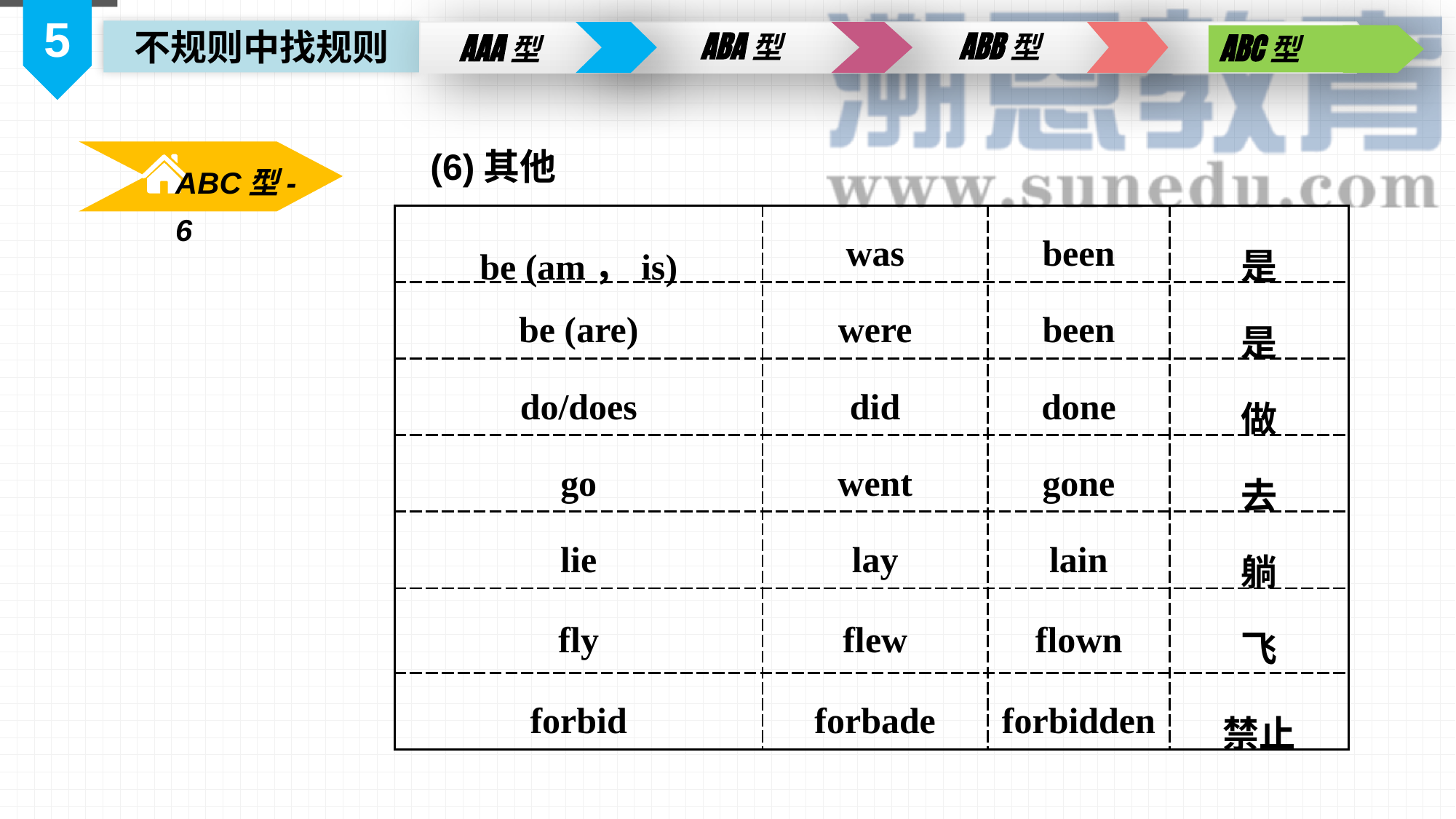

5
不规则中找规则

ABA型
ABB型
AAA型
ABC型

(6)其他

ABC型-6
| be (am，is) | was | been | 是 |
| --- | --- | --- | --- |
| be (are) | were | been | 是 |
| do/does | did | done | 做 |
| go | went | gone | 去 |
| lie | lay | lain | 躺 |
| fly | flew | flown | 飞 |
| forbid | forbade | forbidden | 禁止 |